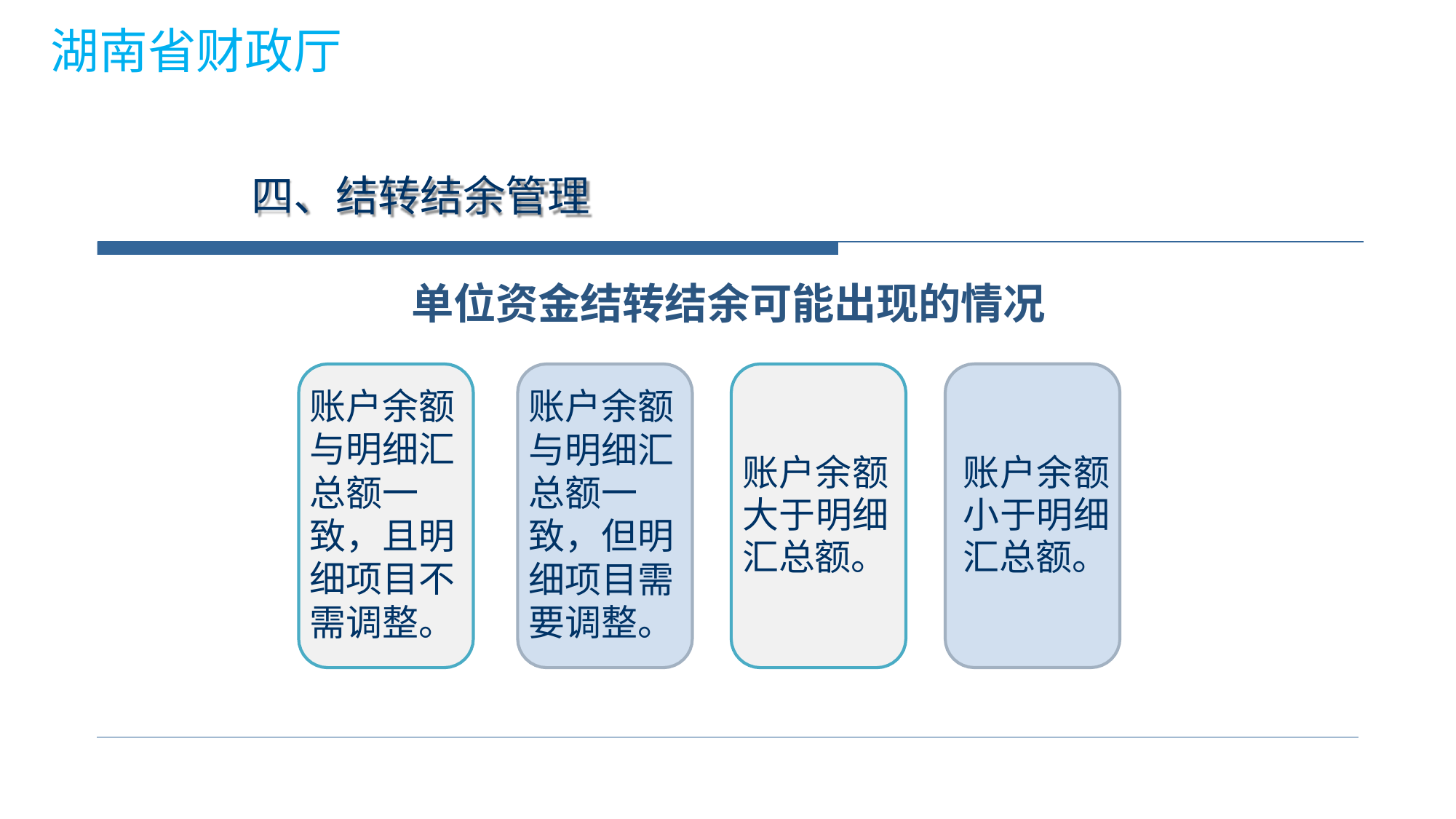

湖南省财政厅

# 四、结转结余管理
单位资金结转结余可能出现的情况

账户余额 与明细汇 总额一 致，且明 细项目不 需调整。
账户余额 与明细汇 总额一 致，但明 细项目需 要调整。
账户余额 大于明细 汇总额。
账户余额 小于明细 汇总额。

47